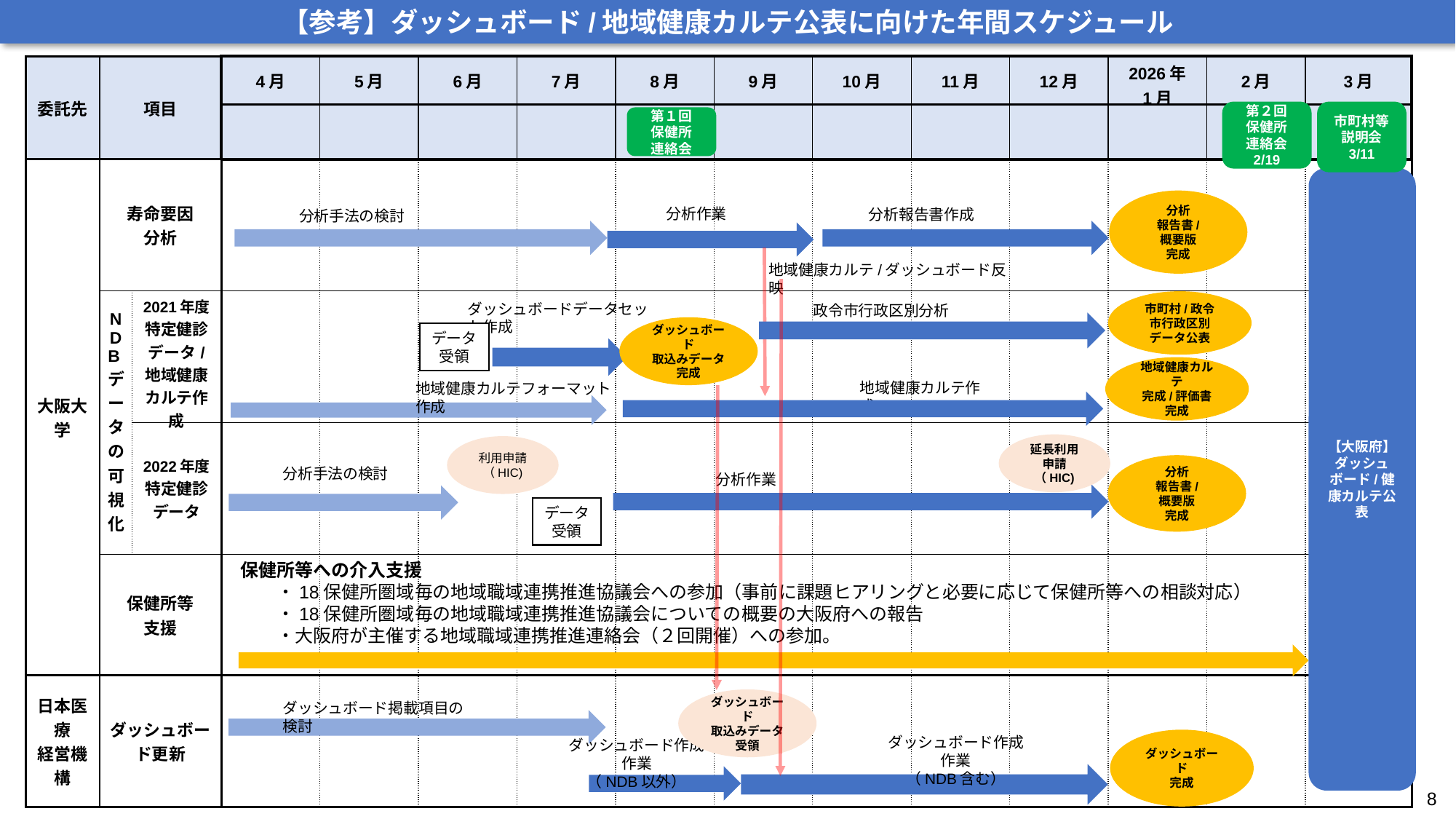

【参考】ダッシュボード/地域健康カルテ公表に向けた年間スケジュール
| 委託先 | 項目 |  | 4月 | 5月 | 6月 | 7月 | 8月 | 9月 | 10月 | 11月 | 12月 | 2026年 1月 | 2月 | 3月 |
| --- | --- | --- | --- | --- | --- | --- | --- | --- | --- | --- | --- | --- | --- | --- |
|  |  |  |  |  |  |  |  |  |  |  |  |  |  |  |
| 大阪大学 | 寿命要因 分析 |  |  |  |  |  |  |  |  |  |  |  |  |  |
|  | NDBデータの可視化 | 2021年度 特定健診 データ/ 地域健康カルテ作成 |  |  |  |  |  |  |  |  |  |  |  |  |
|  |  | 2022年度 特定健診 データ |  |  |  |  |  |  |  |  |  |  |  |  |
|  | 保健所等 支援 |  |  |  |  |  |  |  |  |  |  |  |  |  |
| 日本医療 経営機構 | ダッシュボード更新 |  |  |  |  |  |  |  |  |  |  |  |  |  |
第２回
保健所
連絡会
2/19
市町村等
説明会
3/11
第１回
保健所
連絡会
【大阪府】
ダッシュボード/健康カルテ公表
分析
報告書/
概要版
完成
分析作業
分析報告書作成
分析手法の検討

地域健康カルテ/ダッシュボード反映
市町村/政令市行政区別データ公表
ダッシュボードデータセット作成
政令市行政区別分析

ダッシュボード
取込みデータ
完成
データ
受領

地域健康カルテ
完成/評価書
完成
地域健康カルテ作成
地域健康カルテフォーマット作成

延長利用申請（HIC)
利用申請（HIC)
分析
報告書/
概要版
完成
分析手法の検討
分析作業

データ
受領
保健所等への介入支援
　　・18保健所圏域毎の地域職域連携推進協議会への参加（事前に課題ヒアリングと必要に応じて保健所等への相談対応）
　　・18保健所圏域毎の地域職域連携推進協議会についての概要の大阪府への報告
　　・大阪府が主催する地域職域連携推進連絡会（２回開催）への参加。

ダッシュボード
取込みデータ
受領
ダッシュボード掲載項目の検討

ダッシュボード作成作業
（NDB含む）
ダッシュボード
完成
ダッシュボード作成作業
（NDB以外）

8